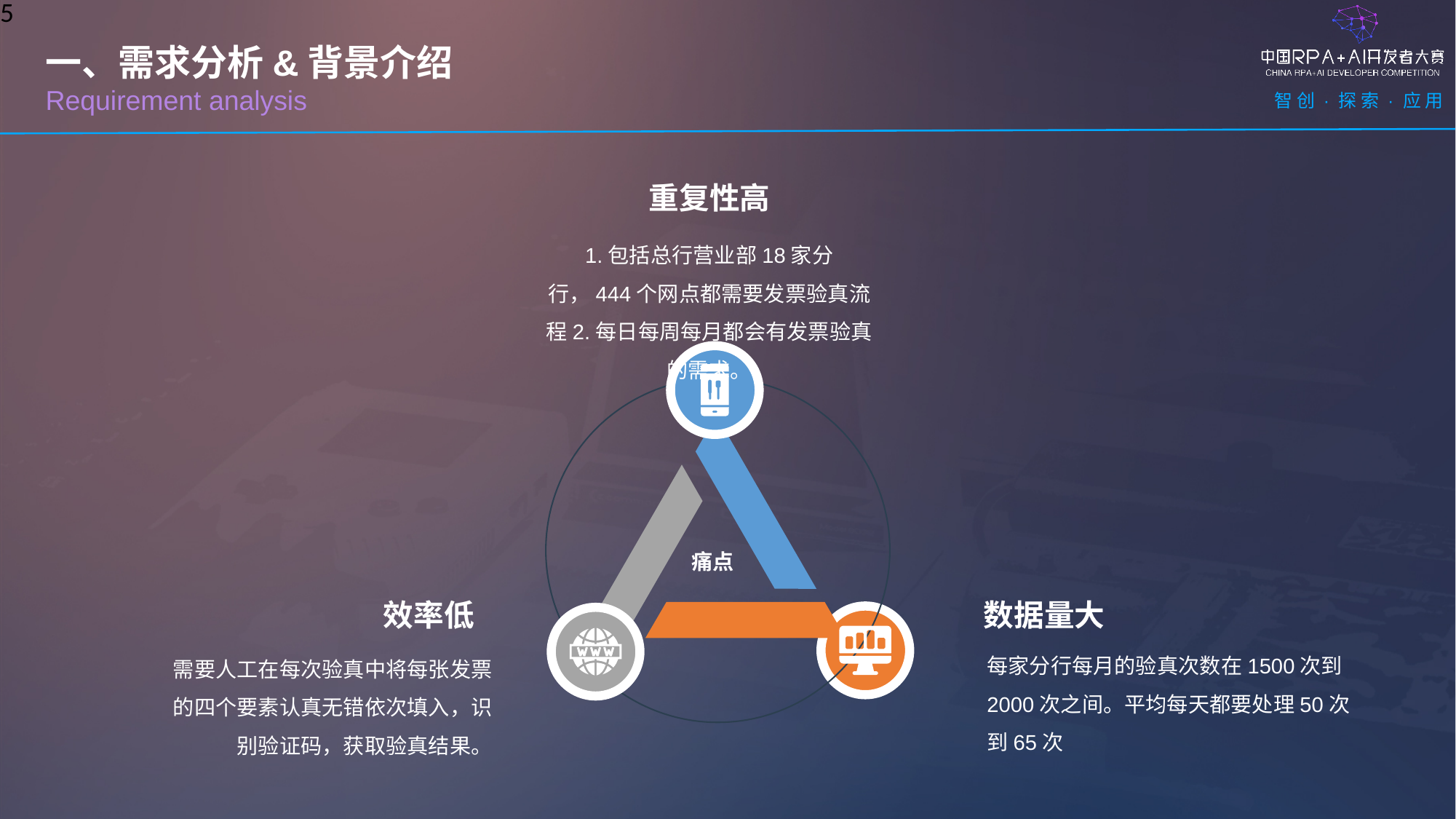

5
一、需求分析&背景介绍
Requirement analysis
重复性高
1.包括总行营业部18家分行，444个网点都需要发票验真流程2.每日每周每月都会有发票验真的需求。

痛点

效率低
数据量大
每家分行每月的验真次数在1500次到2000次之间。平均每天都要处理50次到65次
需要人工在每次验真中将每张发票的四个要素认真无错依次填入，识别验证码，获取验真结果。